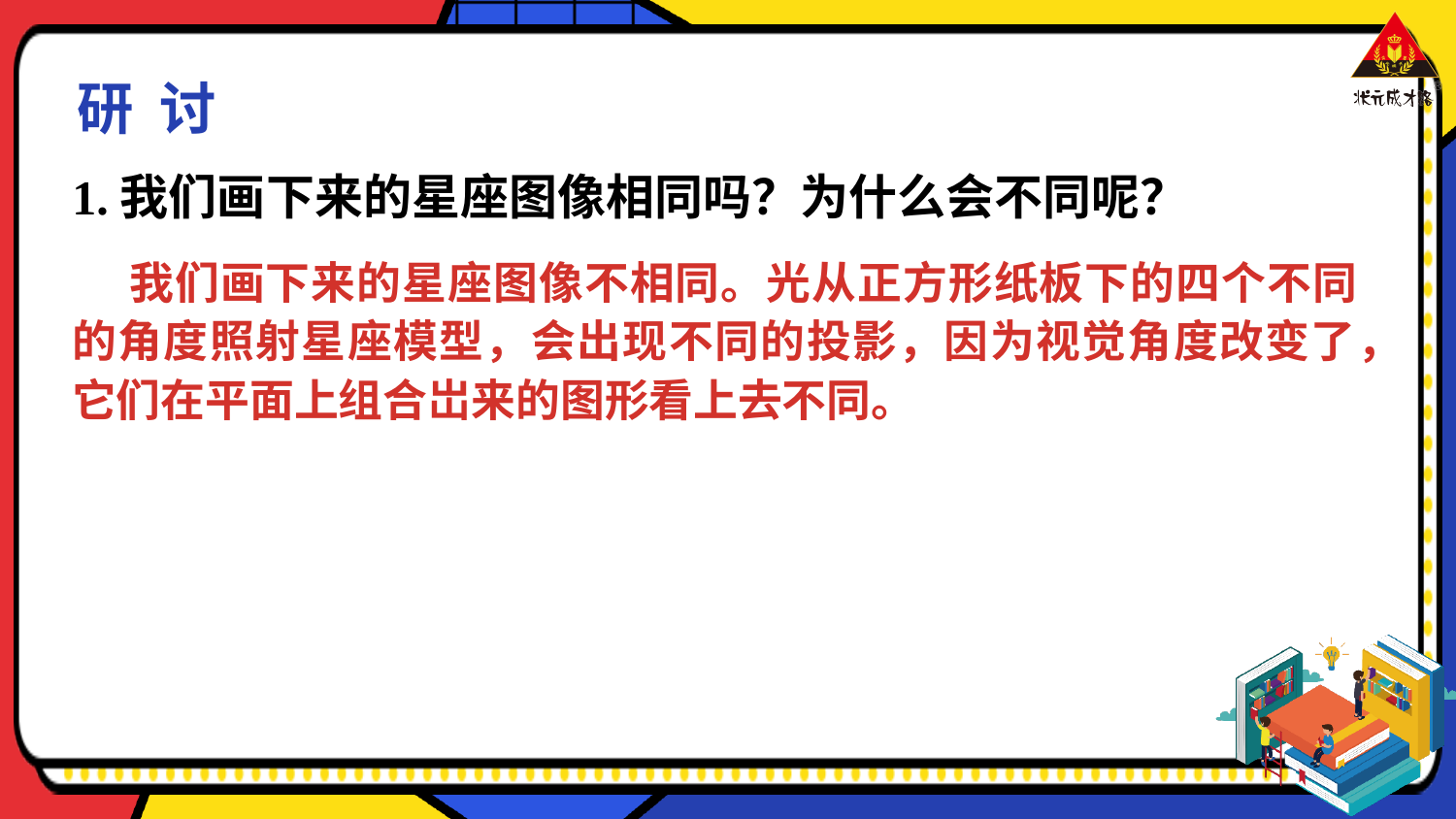

研  讨
1.我们画下来的星座图像相同吗？为什么会不同呢？
    我们画下来的星座图像不相同。光从正方形纸板下的四个不同的角度照射星座模型，会出现不同的投影，因为视觉角度改变了，它们在平面上组合岀来的图形看上去不同。